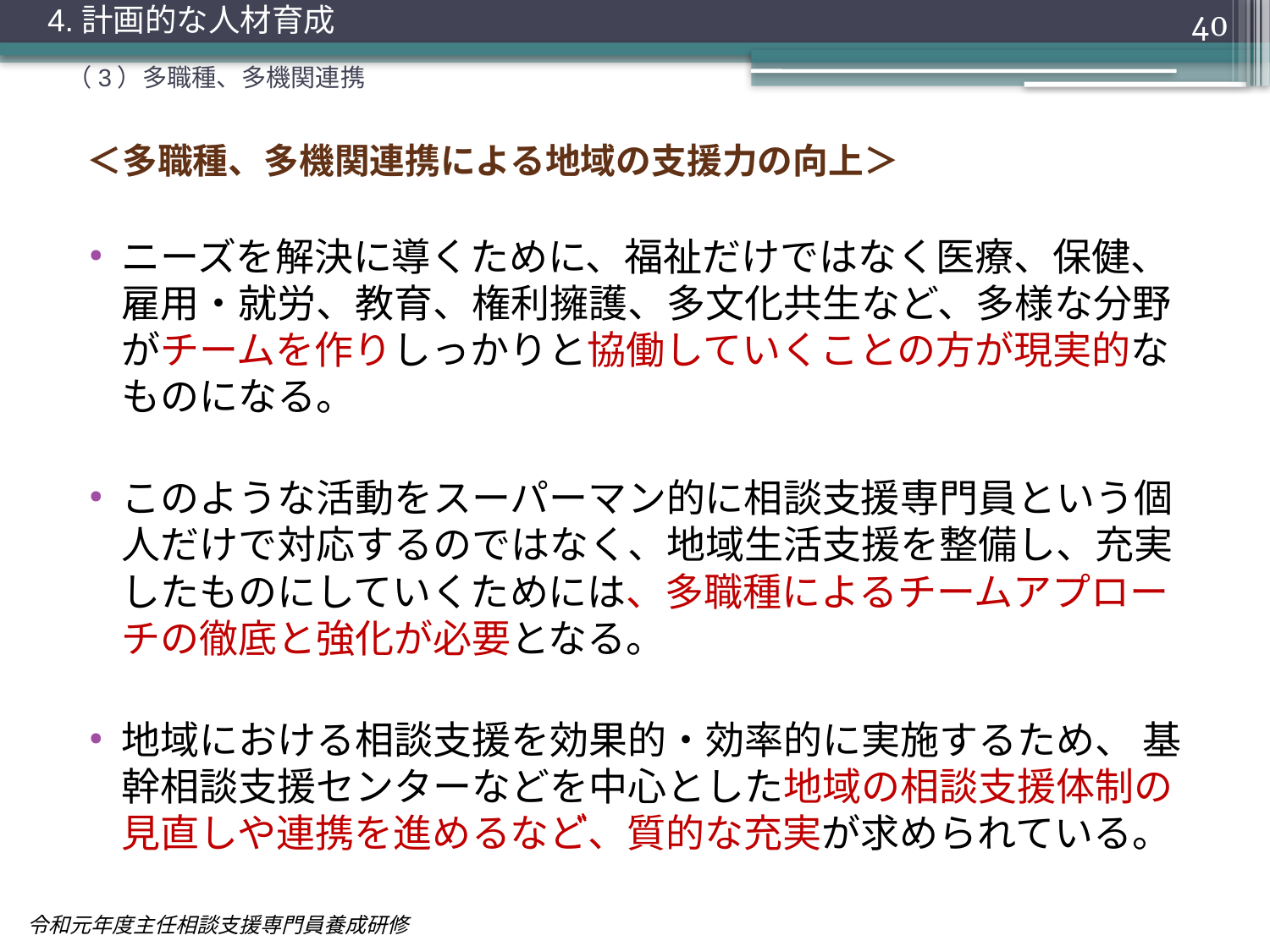

4.計画的な人材育成
40
（3）多職種、多機関連携

＜多職種、多機関連携による地域の支援力の向上＞
ニーズを解決に導くために、福祉だけではなく医療、保健、雇用・就労、教育、権利擁護、多文化共生など、多様な分野がチームを作りしっかりと協働していくことの方が現実的なものになる。

このような活動をスーパーマン的に相談支援専門員という個人だけで対応するのではなく、地域生活支援を整備し、充実したものにしていくためには、多職種によるチームアプローチの徹底と強化が必要となる。

地域における相談支援を効果的・効率的に実施するため、 基幹相談支援センターなどを中心とした地域の相談支援体制の見直しや連携を進めるなど゙、質的な充実が求められている。

令和元年度主任相談支援専門員養成研修